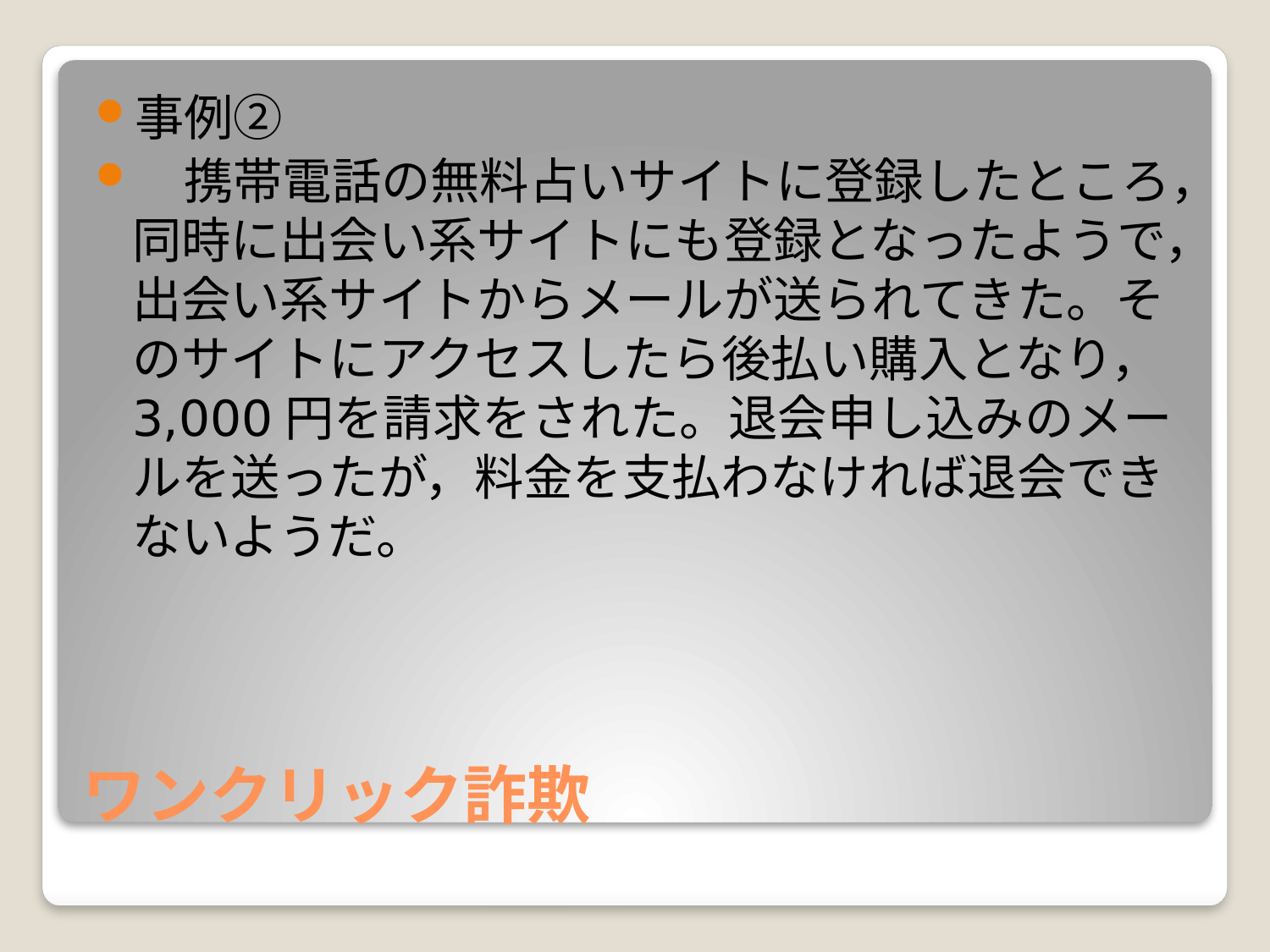

事例②
　携帯電話の無料占いサイトに登録したところ，同時に出会い系サイトにも登録となったようで，出会い系サイトからメールが送られてきた。そのサイトにアクセスしたら後払い購入となり，3,000円を請求をされた。退会申し込みのメールを送ったが，料金を支払わなければ退会できないようだ。
# ワンクリック詐欺